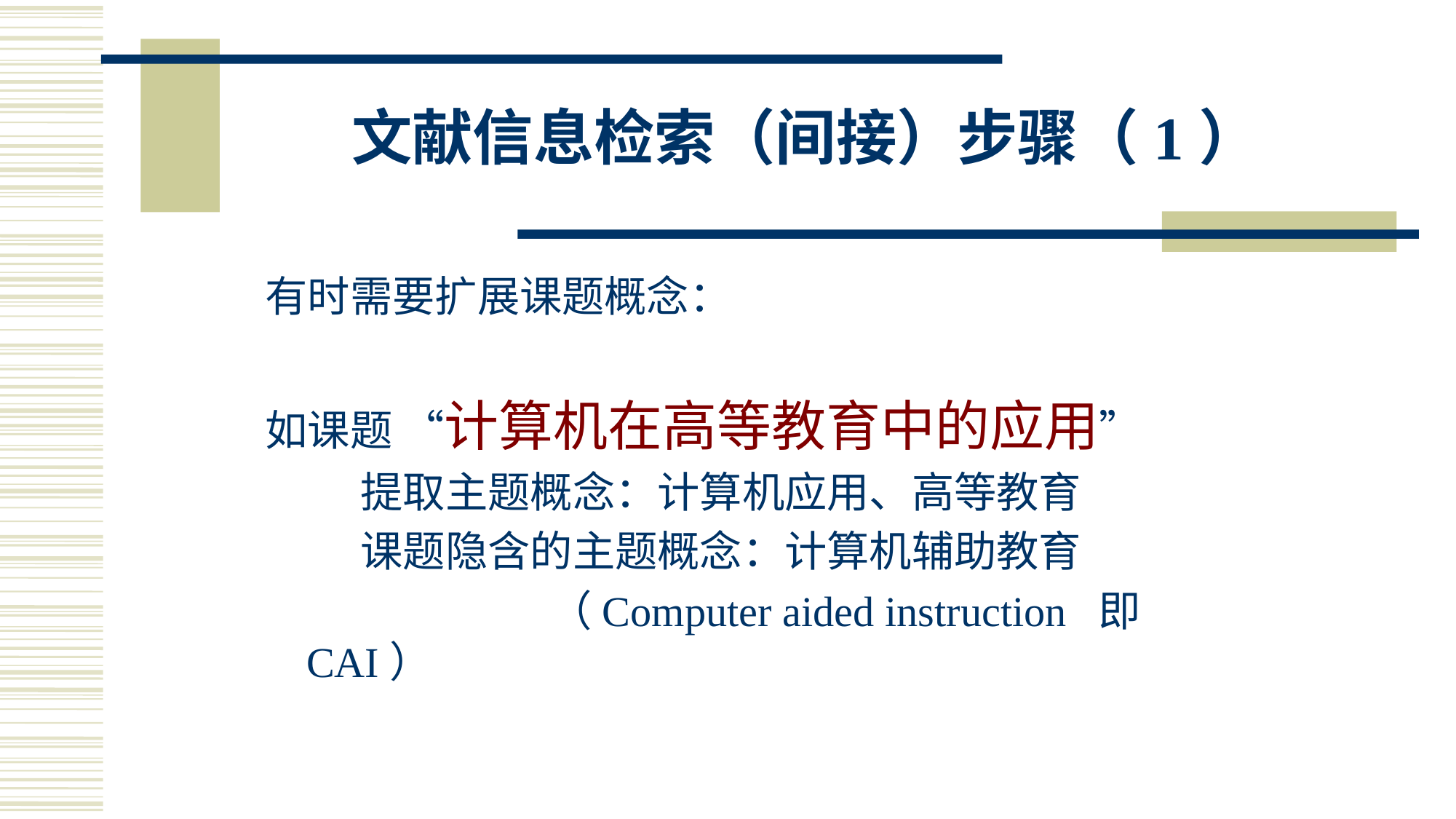

# 文献信息检索（间接）步骤（1）
有时需要扩展课题概念：

如课题 “计算机在高等教育中的应用”
         提取主题概念：计算机应用、高等教育
         课题隐含的主题概念：计算机辅助教育
                             （Computer aided instruction  即CAI）